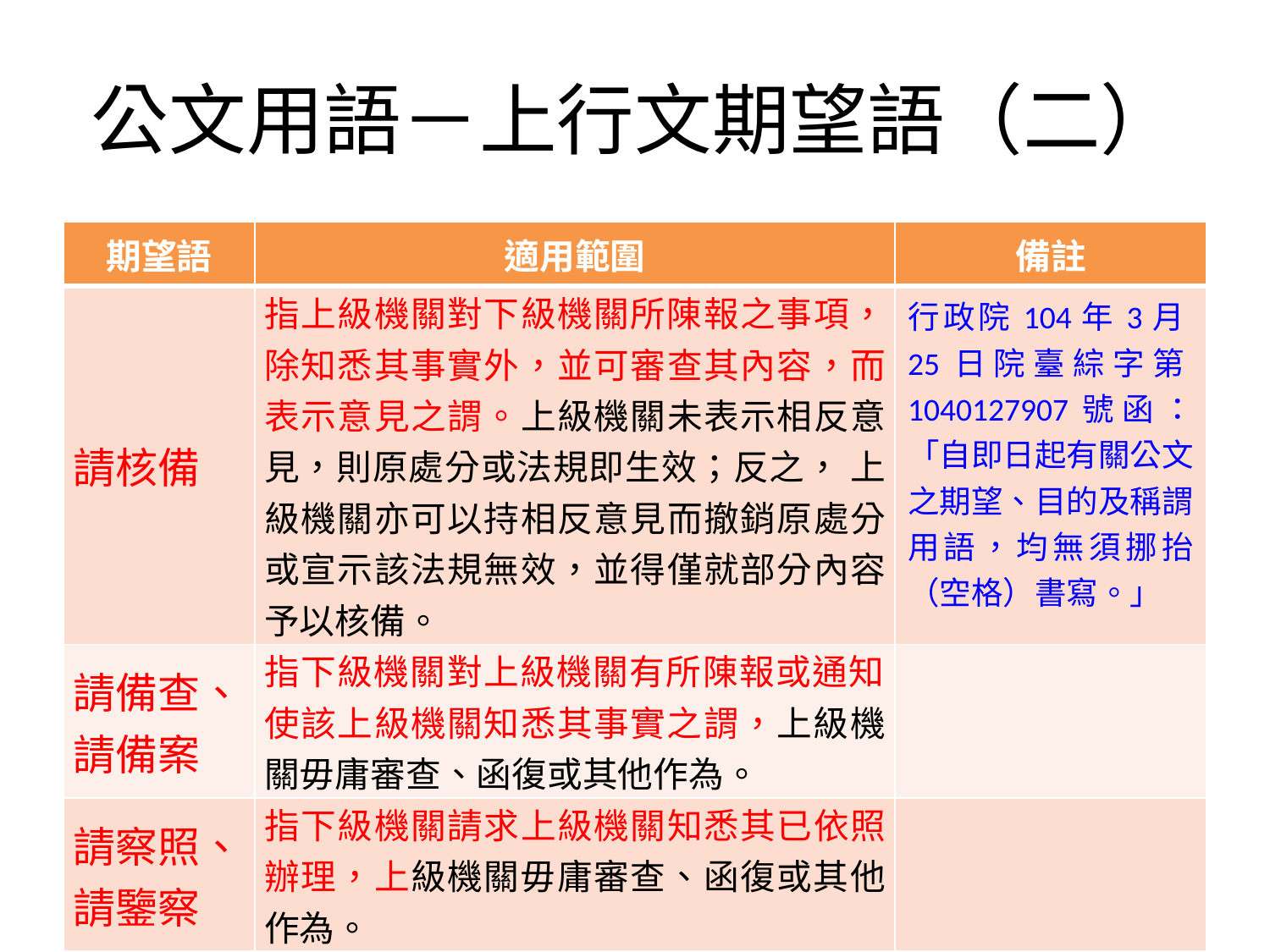

# 公文用語－上行文期望語（二）
| 期望語 | 適用範圍 | 備註 |
| --- | --- | --- |
| 請核備 | 指上級機關對下級機關所陳報之事項，除知悉其事實外，並可審查其內容，而表示意見之謂。上級機關未表示相反意見，則原處分或法規即生效；反之， 上級機關亦可以持相反意見而撤銷原處分或宣示該法規無效，並得僅就部分內容予以核備。 | 行政院104年3月25日院臺綜字第1040127907號函：「自即日起有關公文之期望、目的及稱謂用語，均無須挪抬（空格）書寫。」 |
| 請備查、 請備案 | 指下級機關對上級機關有所陳報或通知，使該上級機關知悉其事實之謂，上級機關毋庸審查、函復或其他作為。 |  |
| 請察照、 請鑒察 | 指下級機關請求上級機關知悉其已依照辦理，上級機關毋庸審查、函復或其他作為。 |  |